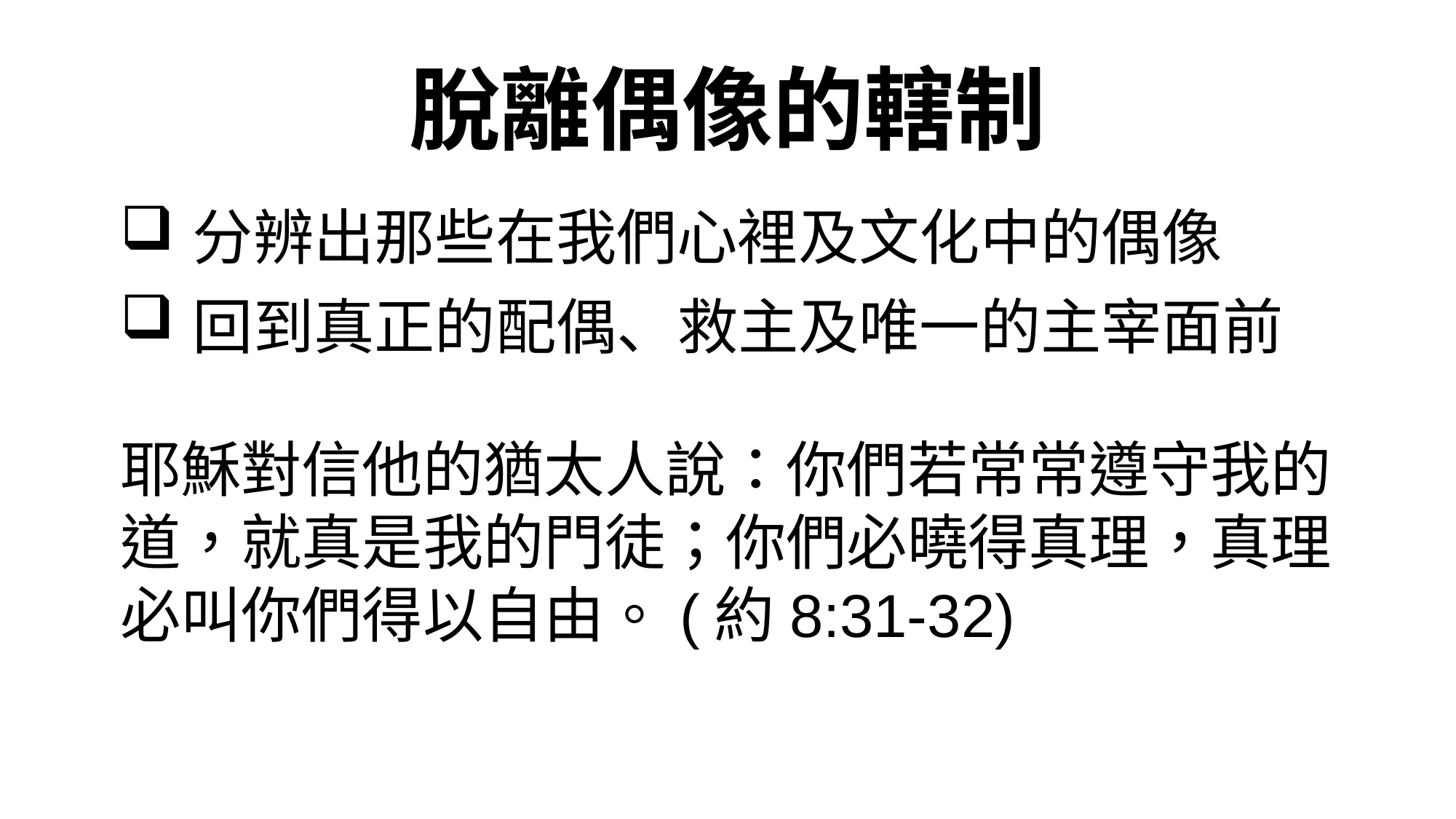

脫離偶像的轄制
分辨出那些在我們心裡及文化中的偶像
回到真正的配偶、救主及唯一的主宰面前
耶穌對信他的猶太人說：你們若常常遵守我的道，就真是我的門徒；你們必曉得真理，真理必叫你們得以自由。(約8:31-32)